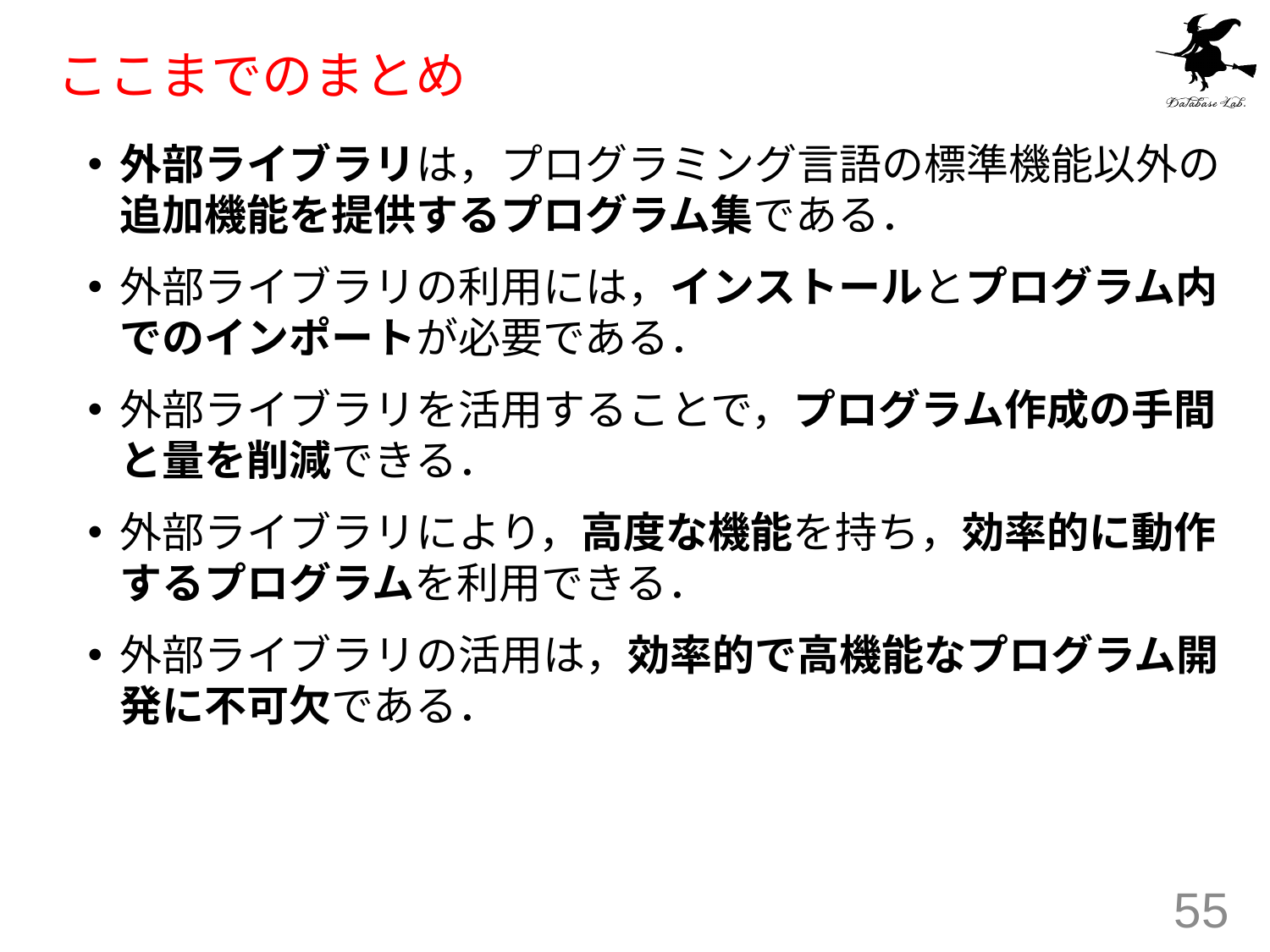

# ここまでのまとめ
外部ライブラリは，プログラミング言語の標準機能以外の追加機能を提供するプログラム集である．
外部ライブラリの利用には，インストールとプログラム内でのインポートが必要である．
外部ライブラリを活用することで，プログラム作成の手間と量を削減できる．
外部ライブラリにより，高度な機能を持ち，効率的に動作するプログラムを利用できる．
外部ライブラリの活用は，効率的で高機能なプログラム開発に不可欠である．
55